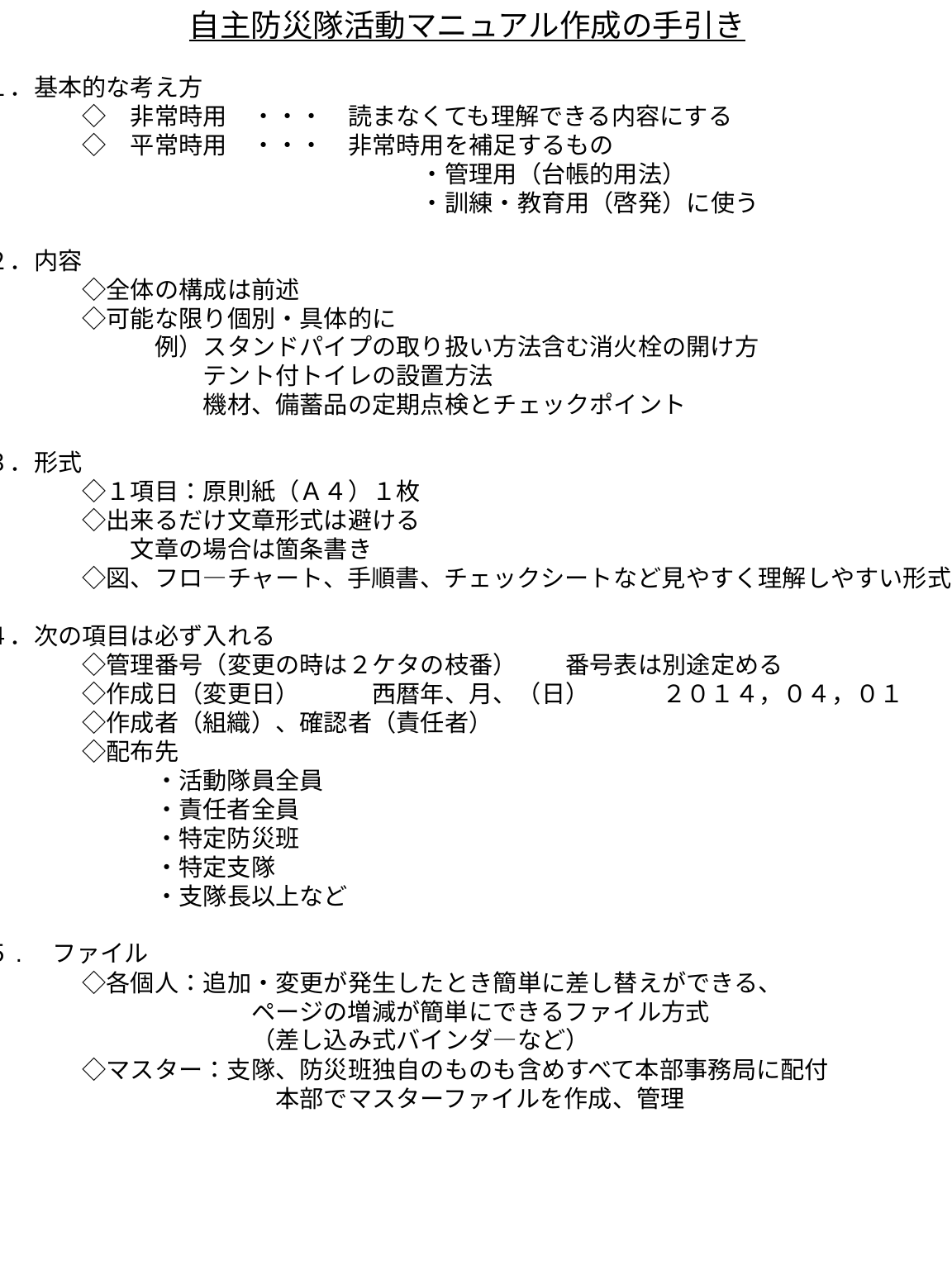

自主防災隊活動マニュアル作成の手引き
１．基本的な考え方
　　　　◇　非常時用　・・・　読まなくても理解できる内容にする
　　　　◇　平常時用　・・・　非常時用を補足するもの
　　　　　　　　　　　　　　　　　　・管理用（台帳的用法）
　　　　　　　　　　　　　　　　　　・訓練・教育用（啓発）に使う

２．内容
　　　　◇全体の構成は前述
　　　　◇可能な限り個別・具体的に
　　　　　　　例）スタンドパイプの取り扱い方法含む消火栓の開け方
　　　　　　　　　テント付トイレの設置方法
　　　　　　　　　機材、備蓄品の定期点検とチェックポイント

３．形式
　　　　◇１項目：原則紙（Ａ４）１枚
　　　　◇出来るだけ文章形式は避ける
　　　　　　文章の場合は箇条書き
　　　　◇図、フロ―チャート、手順書、チェックシートなど見やすく理解しやすい形式

４．次の項目は必ず入れる
　　　　◇管理番号（変更の時は２ケタの枝番）　　番号表は別途定める
　　　　◇作成日（変更日）　　　西暦年、月、（日）　　　２０１４，０４，０１
　　　　◇作成者（組織）、確認者（責任者）
　　　　◇配布先
　　　　　　　・活動隊員全員
　　　　　　　・責任者全員
　　　　　　　・特定防災班
　　　　　　　・特定支隊
　　　　　　　・支隊長以上など

５.　ファイル
　　　　◇各個人：追加・変更が発生したとき簡単に差し替えができる、
　　　　　　　　　　　ページの増減が簡単にできるファイル方式
　　　　　　　　　　　（差し込み式バインダ―など）
　　　　◇マスター：支隊、防災班独自のものも含めすべて本部事務局に配付
　　　　　　　　　　　　本部でマスターファイルを作成、管理